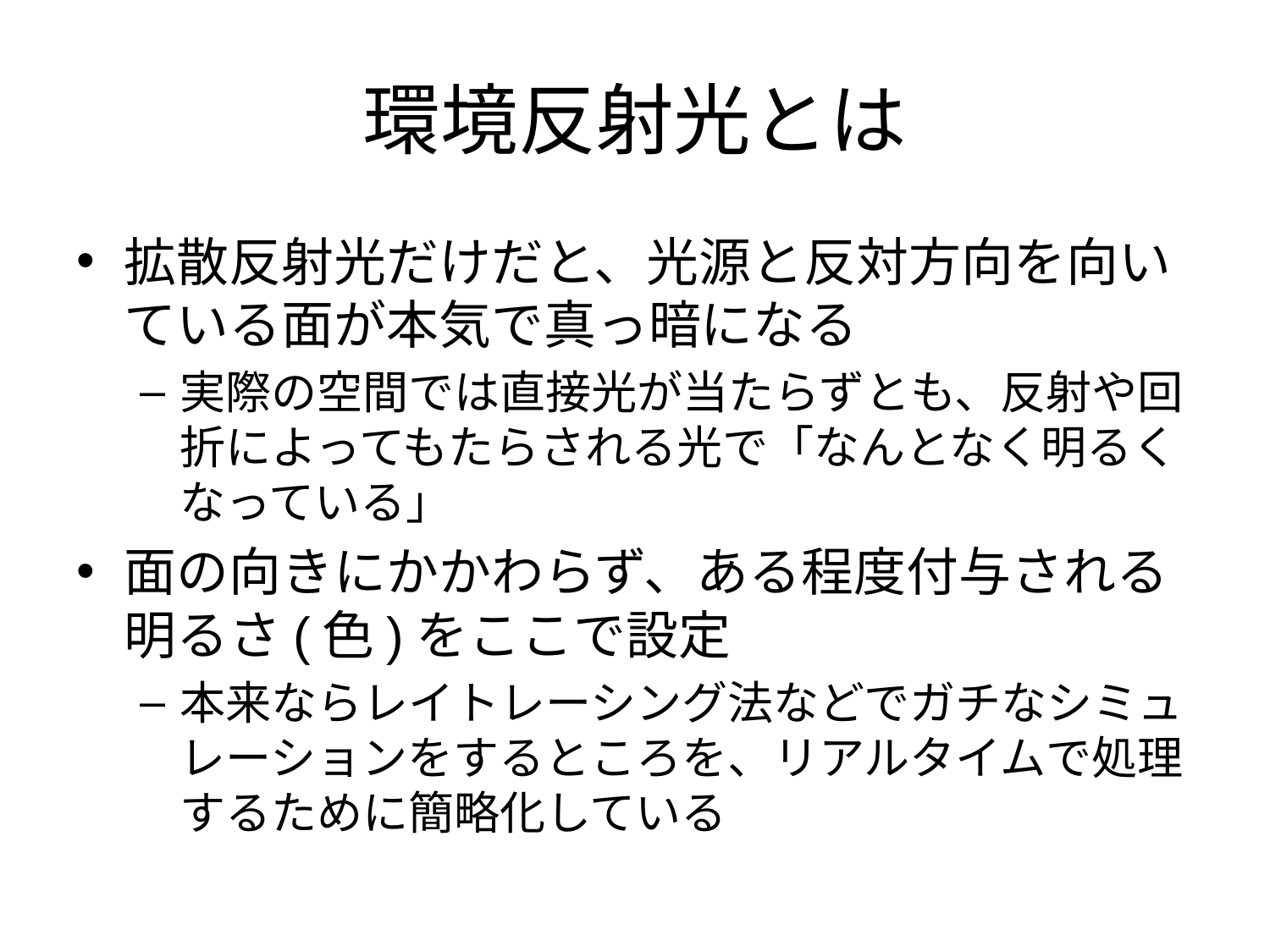

# 環境反射光とは
拡散反射光だけだと、光源と反対方向を向いている面が本気で真っ暗になる
実際の空間では直接光が当たらずとも、反射や回折によってもたらされる光で「なんとなく明るくなっている」
面の向きにかかわらず、ある程度付与される明るさ(色)をここで設定
本来ならレイトレーシング法などでガチなシミュレーションをするところを、リアルタイムで処理するために簡略化している